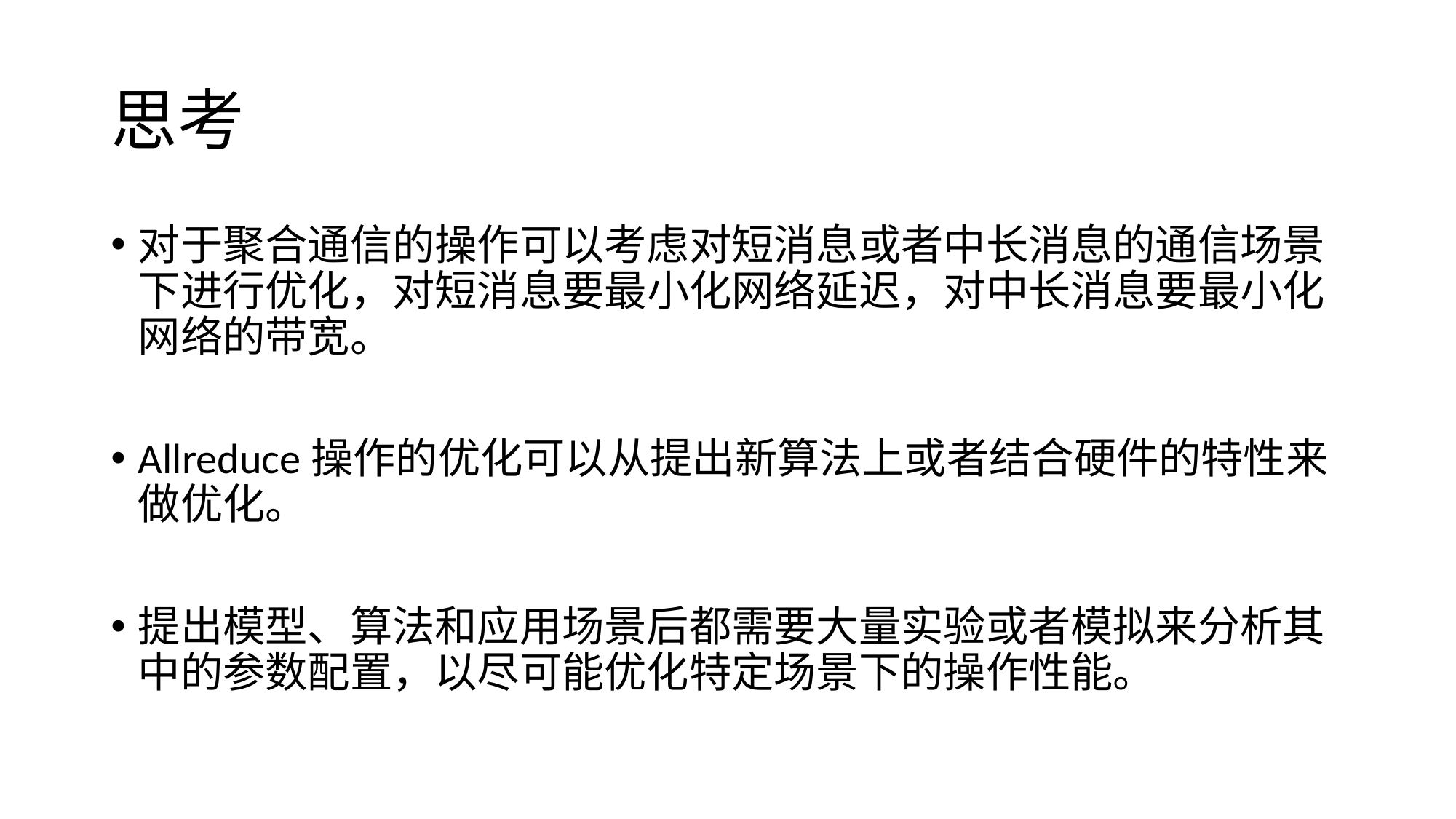

# 思考
对于聚合通信的操作可以考虑对短消息或者中长消息的通信场景下进行优化，对短消息要最小化网络延迟，对中长消息要最小化网络的带宽。

Allreduce操作的优化可以从提出新算法上或者结合硬件的特性来做优化。

提出模型、算法和应用场景后都需要大量实验或者模拟来分析其中的参数配置，以尽可能优化特定场景下的操作性能。

25